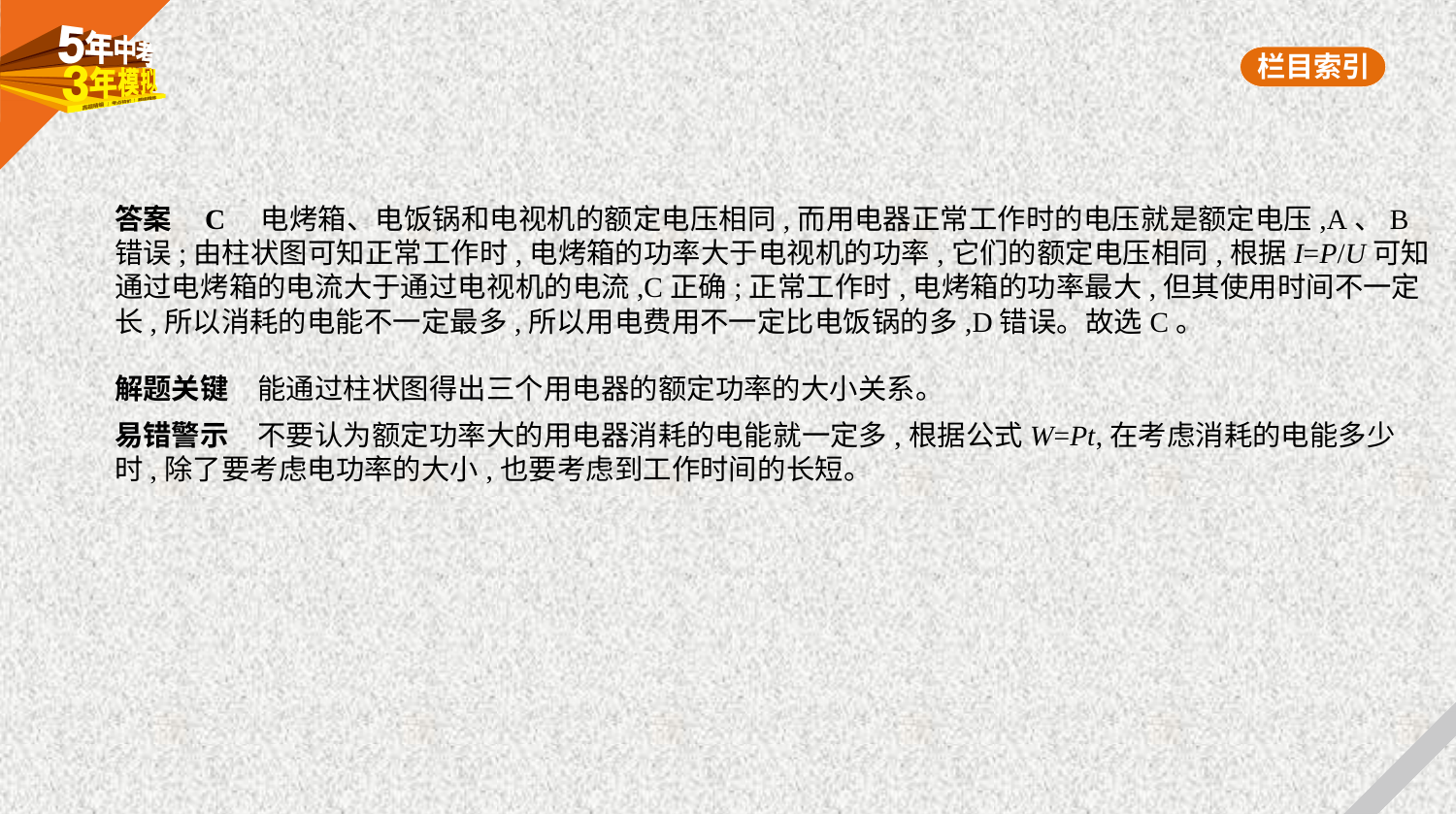

答案    C　电烤箱、电饭锅和电视机的额定电压相同,而用电器正常工作时的电压就是额定电压,A、B
错误;由柱状图可知正常工作时,电烤箱的功率大于电视机的功率,它们的额定电压相同,根据I=P/U可知
通过电烤箱的电流大于通过电视机的电流,C正确;正常工作时,电烤箱的功率最大,但其使用时间不一定
长,所以消耗的电能不一定最多,所以用电费用不一定比电饭锅的多,D错误。故选C。
解题关键　能通过柱状图得出三个用电器的额定功率的大小关系。
易错警示　不要认为额定功率大的用电器消耗的电能就一定多,根据公式W=Pt,在考虑消耗的电能多少
时,除了要考虑电功率的大小,也要考虑到工作时间的长短。